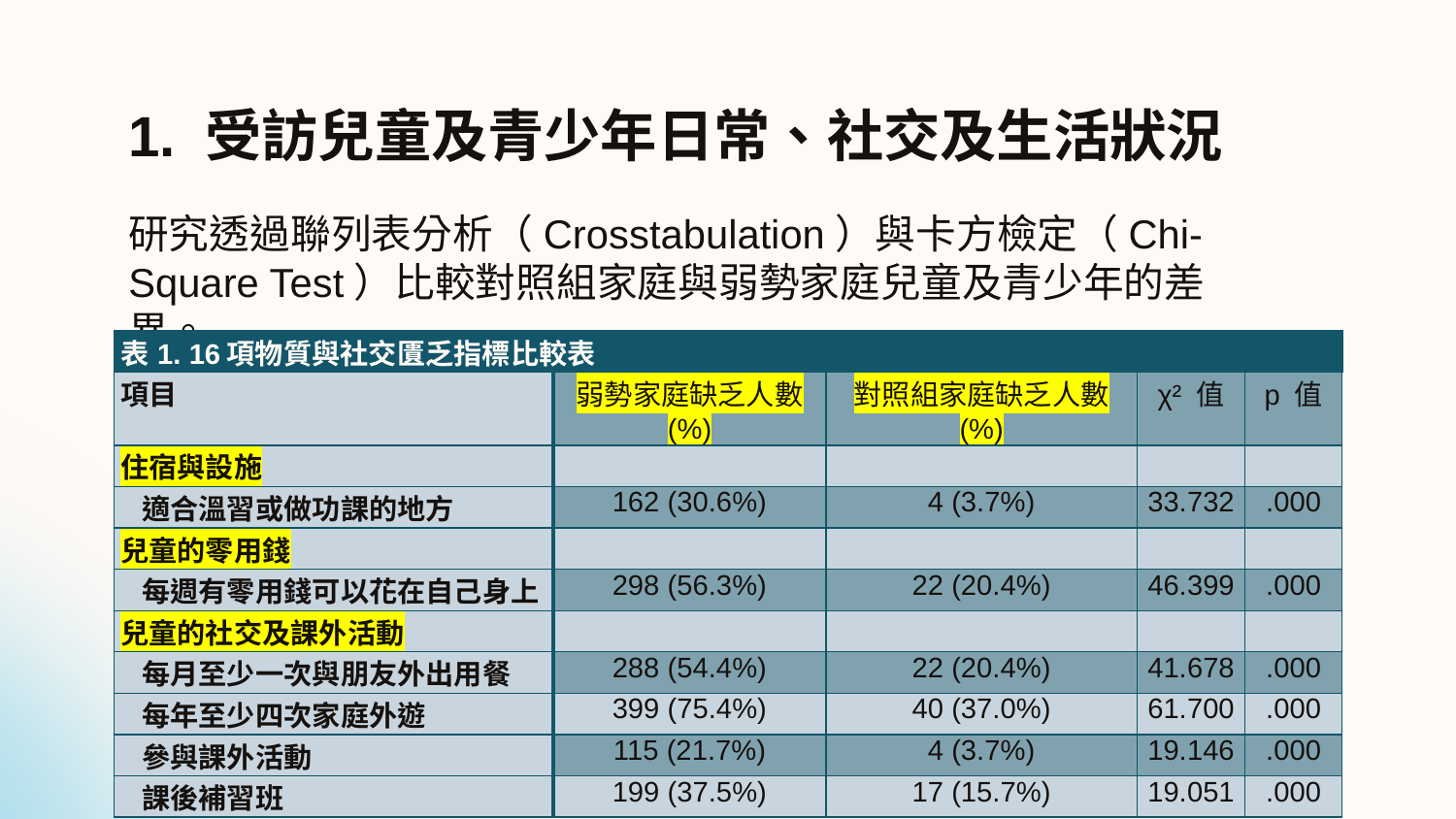

# 1. 受訪兒童及青少年日常、社交及生活狀況
研究透過聯列表分析（Crosstabulation）與卡方檢定（Chi-Square Test）比較對照組家庭與弱勢家庭兒童及青少年的差異。
| 表1. 16項物質與社交匱乏指標比較表 |  |  |  |  |
| --- | --- | --- | --- | --- |
| 項目 | 弱勢家庭缺乏人數 (%) | 對照組家庭缺乏人數 (%) | χ² 值 | p 值 |
| 住宿與設施 |  |  |  |  |
| 適合溫習或做功課的地方 | 162 (30.6%) | 4 (3.7%) | 33.732 | .000 |
| 兒童的零用錢 |  |  |  |  |
| 每週有零用錢可以花在自己身上 | 298 (56.3%) | 22 (20.4%) | 46.399 | .000 |
| 兒童的社交及課外活動 |  |  |  |  |
| 每月至少一次與朋友外出用餐 | 288 (54.4%) | 22 (20.4%) | 41.678 | .000 |
| 每年至少四次家庭外遊 | 399 (75.4%) | 40 (37.0%) | 61.700 | .000 |
| 參與課外活動 | 115 (21.7%) | 4 (3.7%) | 19.146 | .000 |
| 課後補習班 | 199 (37.5%) | 17 (15.7%) | 19.051 | .000 |